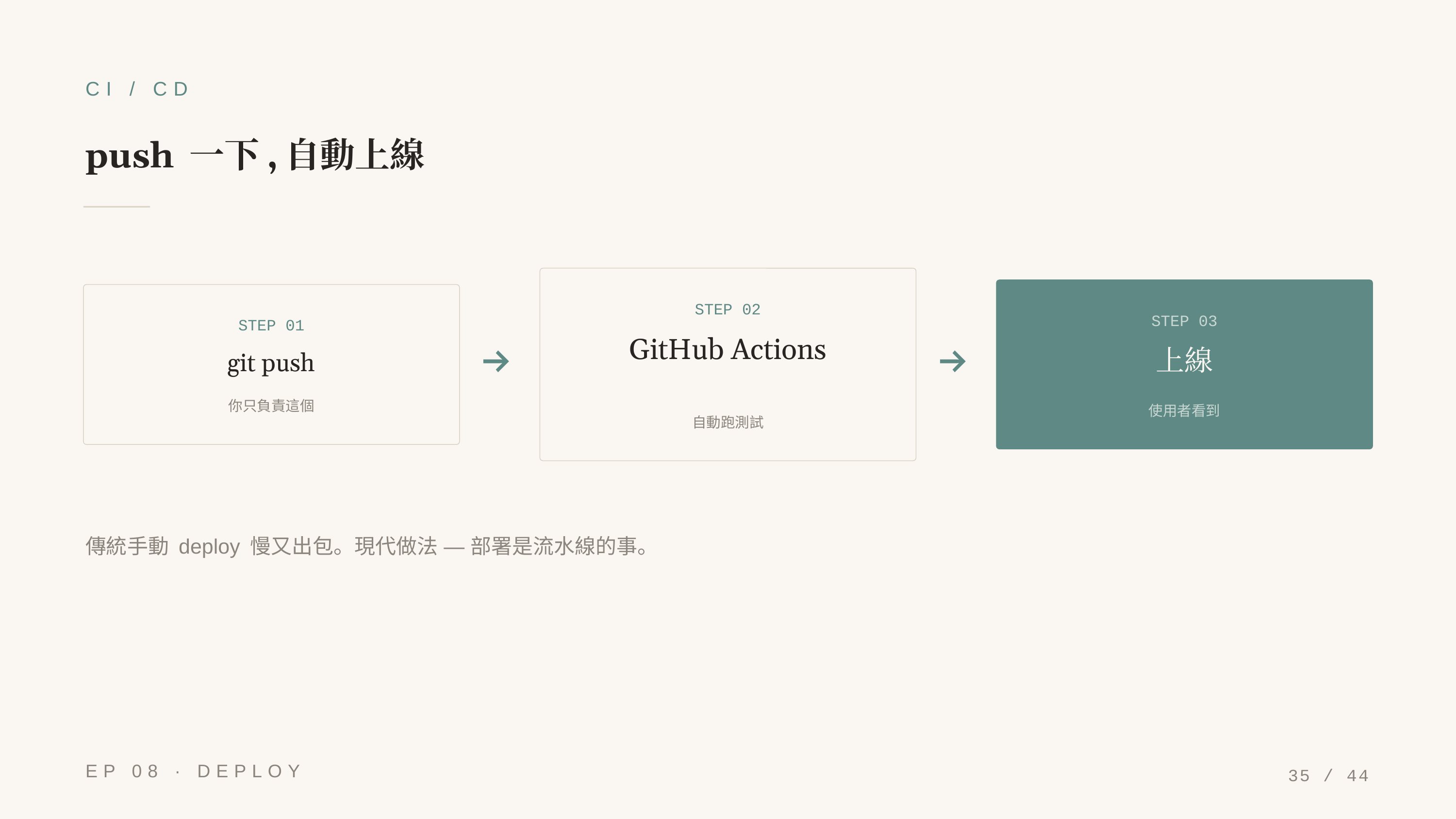

CI / CD
push 一下,自動上線

STEP 02
STEP 03
STEP 01
GitHub Actions
→
→
上線
git push
你只負責這個
使用者看到
自動跑測試
傳統手動 deploy 慢又出包。現代做法 — 部署是流水線的事。
EP 08 · DEPLOY
35 / 44